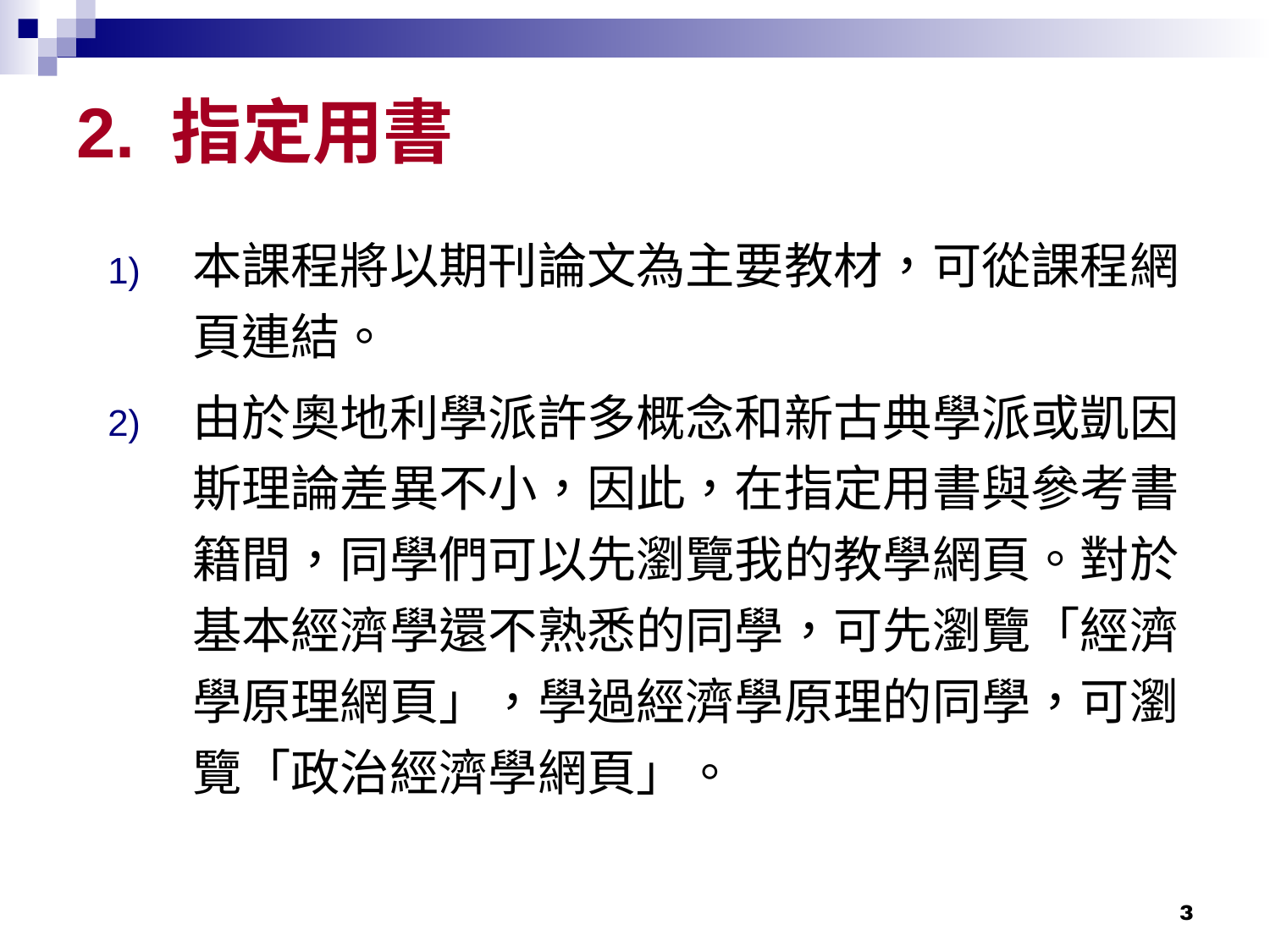

# 2. 指定用書
本課程將以期刊論文為主要教材，可從課程網頁連結。
由於奧地利學派許多概念和新古典學派或凱因斯理論差異不小，因此，在指定用書與參考書籍間，同學們可以先瀏覽我的教學網頁。對於基本經濟學還不熟悉的同學，可先瀏覽「經濟學原理網頁」，學過經濟學原理的同學，可瀏覽「政治經濟學網頁」。
3